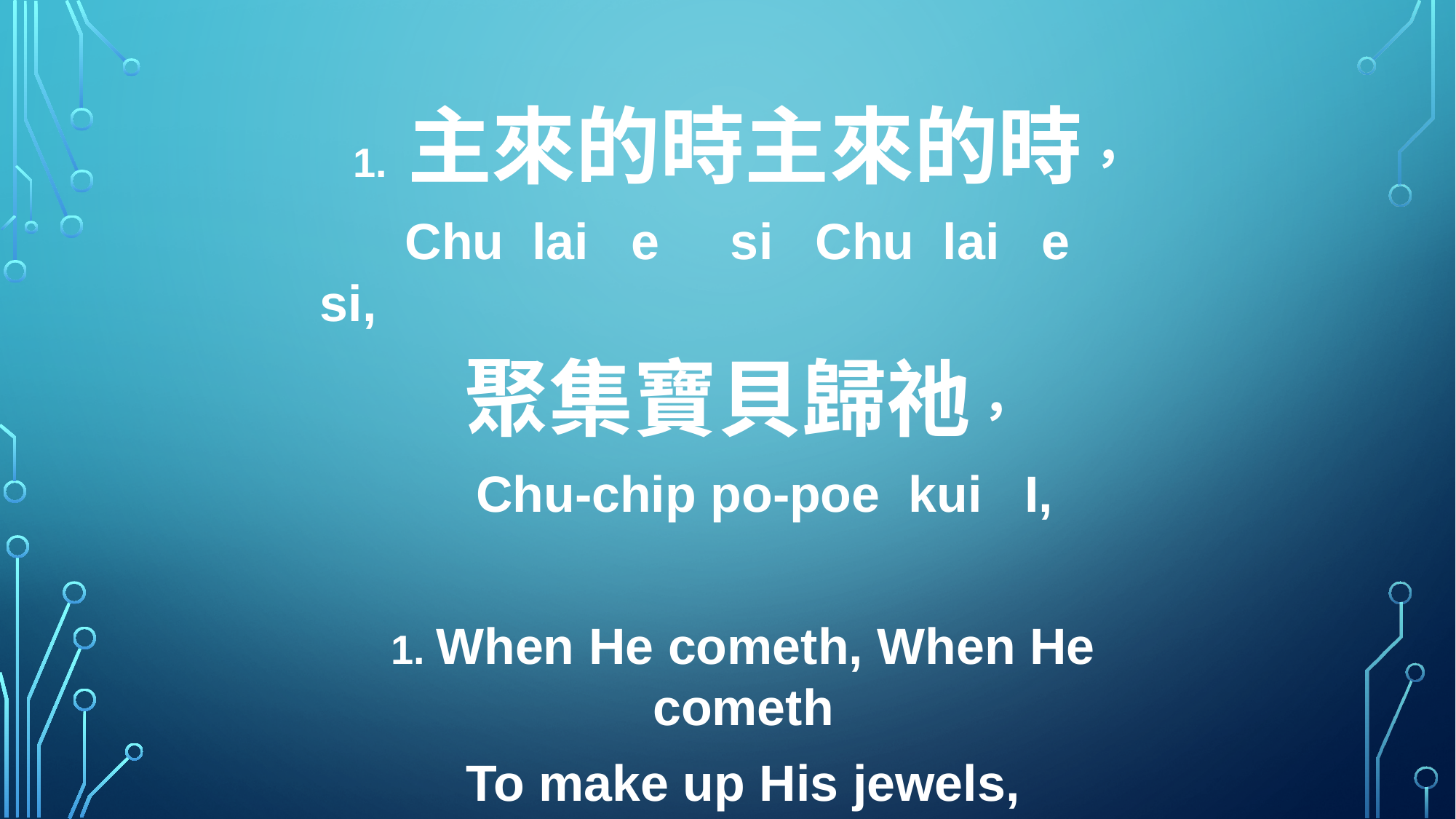

1. 主來的時主來的時，
      Chu  lai   e     si   Chu  lai   e    si,
聚集寶貝歸祂，
           Chu-chip po-poe  kui   I,

1. When He cometh, When He cometh
To make up His jewels,